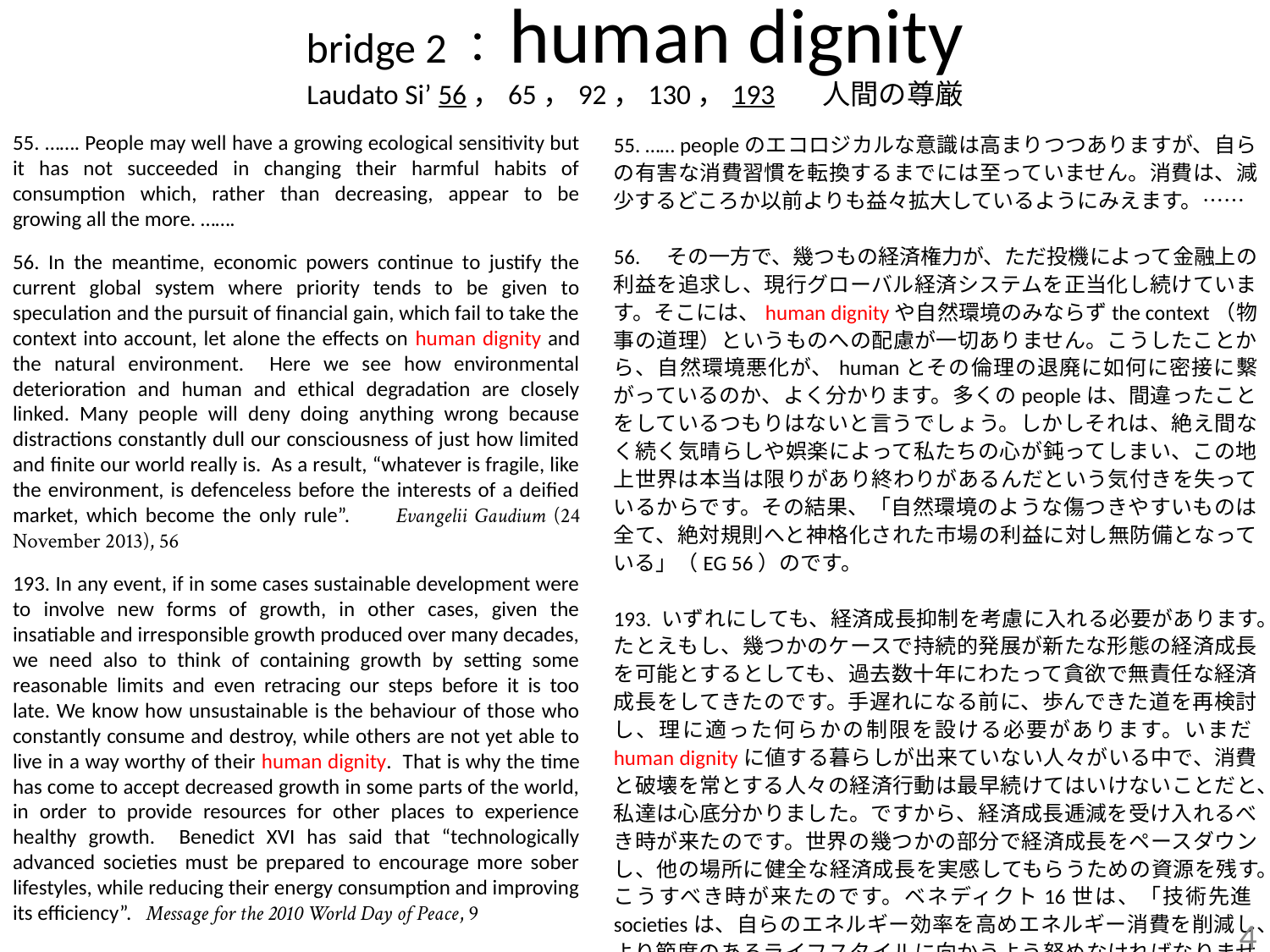

# bridge 2：human dignity Laudato Si’ 56，65，92，130，193 　 人間の尊厳
55. ……. People may well have a growing ecological sensitivity but it has not succeeded in changing their harmful habits of consumption which, rather than decreasing, appear to be growing all the more. …….
56. In the meantime, economic powers continue to justify the current global system where priority tends to be given to speculation and the pursuit of financial gain, which fail to take the context into account, let alone the effects on human dignity and the natural environment.  Here we see how environmental deterioration and human and ethical degradation are closely linked. Many people will deny doing anything wrong because distractions constantly dull our consciousness of just how limited and finite our world really is.  As a result, “whatever is fragile, like the environment, is defenceless before the interests of a deified market, which become the only rule”.　 Evangelii Gaudium (24 November 2013), 56
193. In any event, if in some cases sustainable development were to involve new forms of growth, in other cases, given the insatiable and irresponsible growth produced over many decades, we need also to think of containing growth by setting some reasonable limits and even retracing our steps before it is too late. We know how unsustainable is the behaviour of those who constantly consume and destroy, while others are not yet able to live in a way worthy of their human dignity.  That is why the time has come to accept decreased growth in some parts of the world, in order to provide resources for other places to experience healthy growth.  Benedict XVI has said that “technologically advanced societies must be prepared to encourage more sober lifestyles, while reducing their energy consumption and improving its efficiency”.   Message for the 2010 World Day of Peace, 9
55. …… peopleのエコロジカルな意識は高まりつつありますが、自らの有害な消費習慣を転換するまでには至っていません。消費は、減少するどころか以前よりも益々拡大しているようにみえます。……

56.　その一方で、幾つもの経済権力が、ただ投機によって金融上の利益を追求し、現行グローバル経済システムを正当化し続けています。そこには、human dignityや自然環境のみならずthe context（物事の道理）というものへの配慮が一切ありません。こうしたことから、自然環境悪化が、humanとその倫理の退廃に如何に密接に繫がっているのか、よく分かります。多くのpeopleは、間違ったことをしているつもりはないと言うでしょう。しかしそれは、絶え間なく続く気晴らしや娯楽によって私たちの心が鈍ってしまい、この地上世界は本当は限りがあり終わりがあるんだという気付きを失っているからです。その結果、「自然環境のような傷つきやすいものは全て、絶対規則へと神格化された市場の利益に対し無防備となっている」（EG 56）のです。

193. いずれにしても、経済成長抑制を考慮に入れる必要があります。たとえもし、幾つかのケースで持続的発展が新たな形態の経済成長を可能とするとしても、過去数十年にわたって貪欲で無責任な経済成長をしてきたのです。手遅れになる前に、歩んできた道を再検討し、理に適った何らかの制限を設ける必要があります。いまだhuman dignityに値する暮らしが出来ていない人々がいる中で、消費と破壊を常とする人々の経済行動は最早続けてはいけないことだと、私達は心底分かりました。ですから、経済成長逓減を受け入れるべき時が来たのです。世界の幾つかの部分で経済成長をペースダウンし、他の場所に健全な経済成長を実感してもらうための資源を残す。こうすべき時が来たのです。ベネディクト16世は、「技術先進societiesは、自らのエネルギー効率を高めエネルギー消費を削減し、より節度のあるライフスタイルに向かうよう努めなければなりません」と、2010年世界平和の日メッセージで言っています。

4